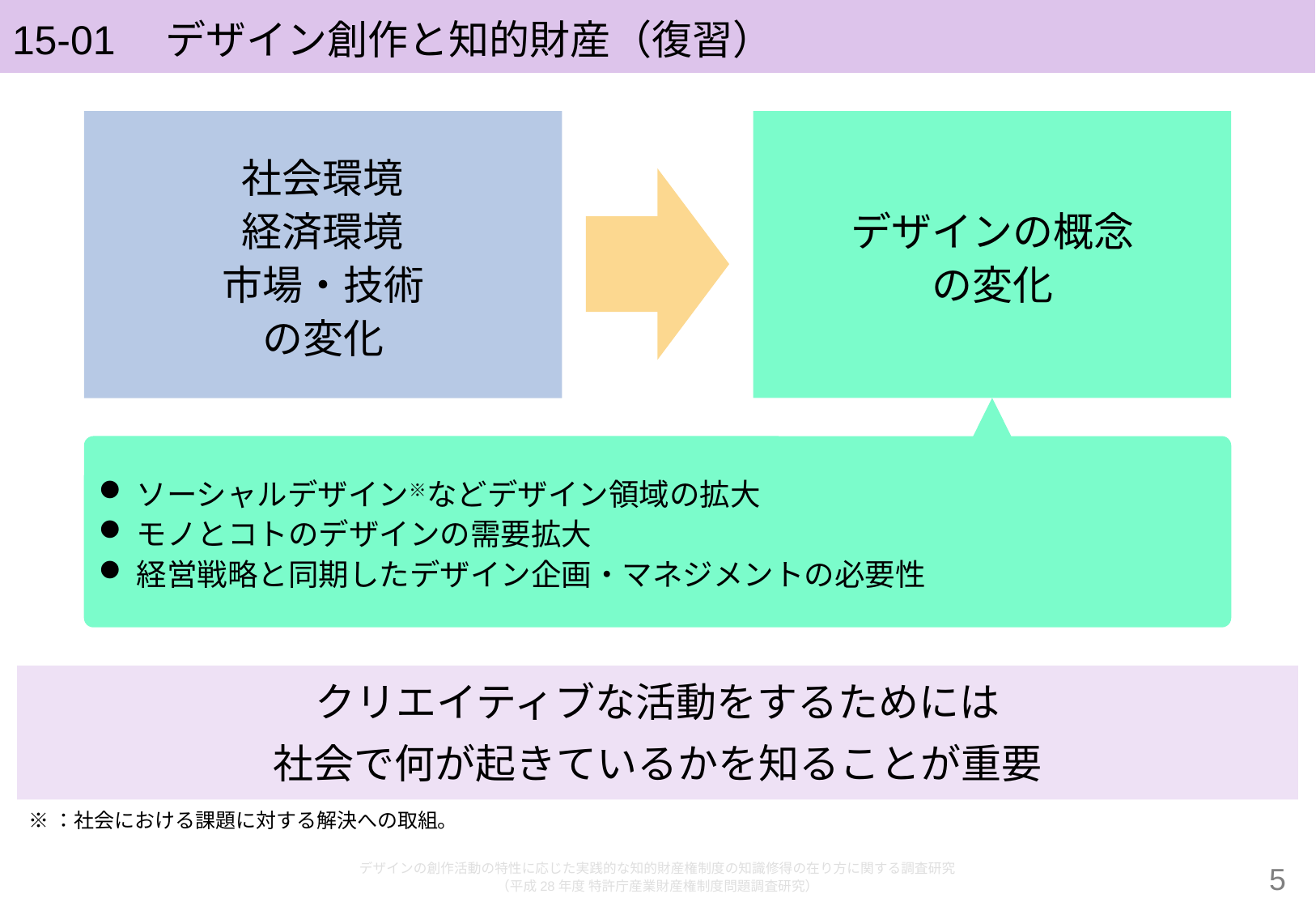

# 15-01　デザイン創作と知的財産（復習）
デザインの概念
の変化
社会環境
経済環境
市場・技術
の変化

ソーシャルデザイン※などデザイン領域の拡大
モノとコトのデザインの需要拡大
経営戦略と同期したデザイン企画・マネジメントの必要性
クリエイティブな活動をするためには
社会で何が起きているかを知ることが重要
※：社会における課題に対する解決への取組。
デザインの創作活動の特性に応じた実践的な知的財産権制度の知識修得の在り方に関する調査研究
（平成28年度 特許庁産業財産権制度問題調査研究）
5